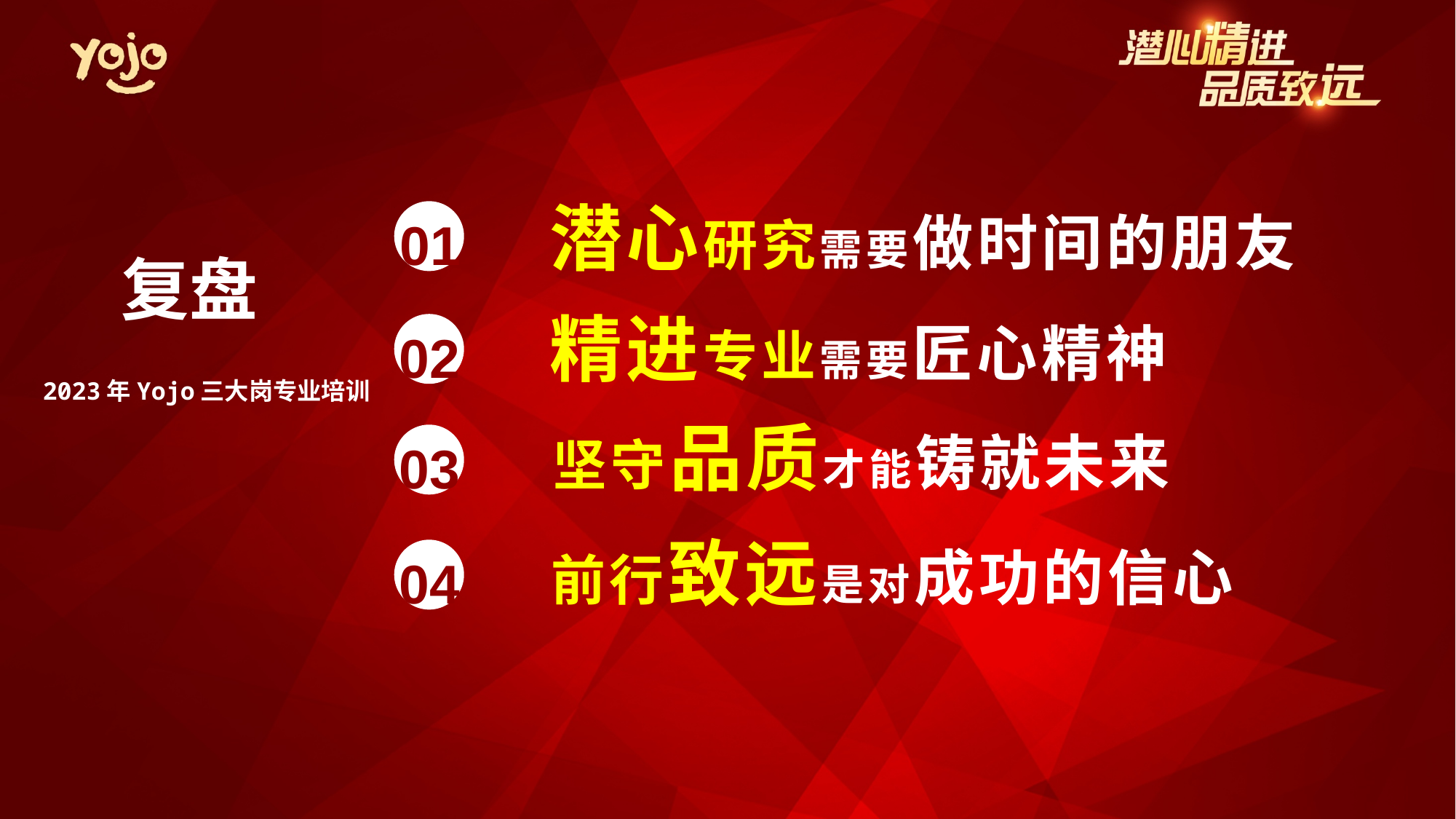

潜心研究需要做时间的朋友

01
复盘
精进专业需要匠心精神

02
2023年Yojo三大岗专业培训
坚守品质才能铸就未来

03
前行致远是对成功的信心

04